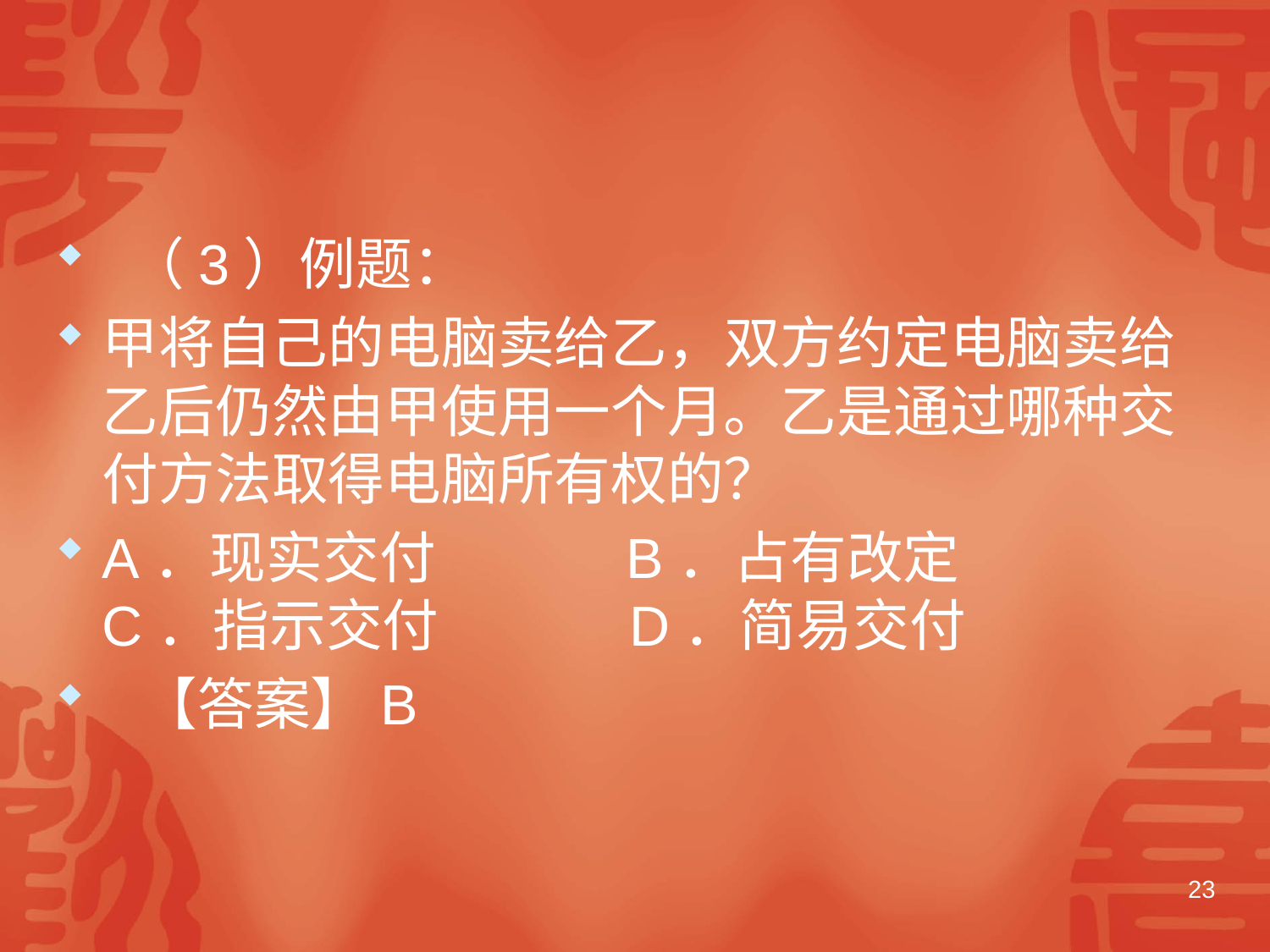

#
 （3）例题：
甲将自己的电脑卖给乙，双方约定电脑卖给乙后仍然由甲使用一个月。乙是通过哪种交付方法取得电脑所有权的？
A．现实交付     　　B．占有改定     　　   C．指示交付     　　D．简易交付
  【答案】B
23